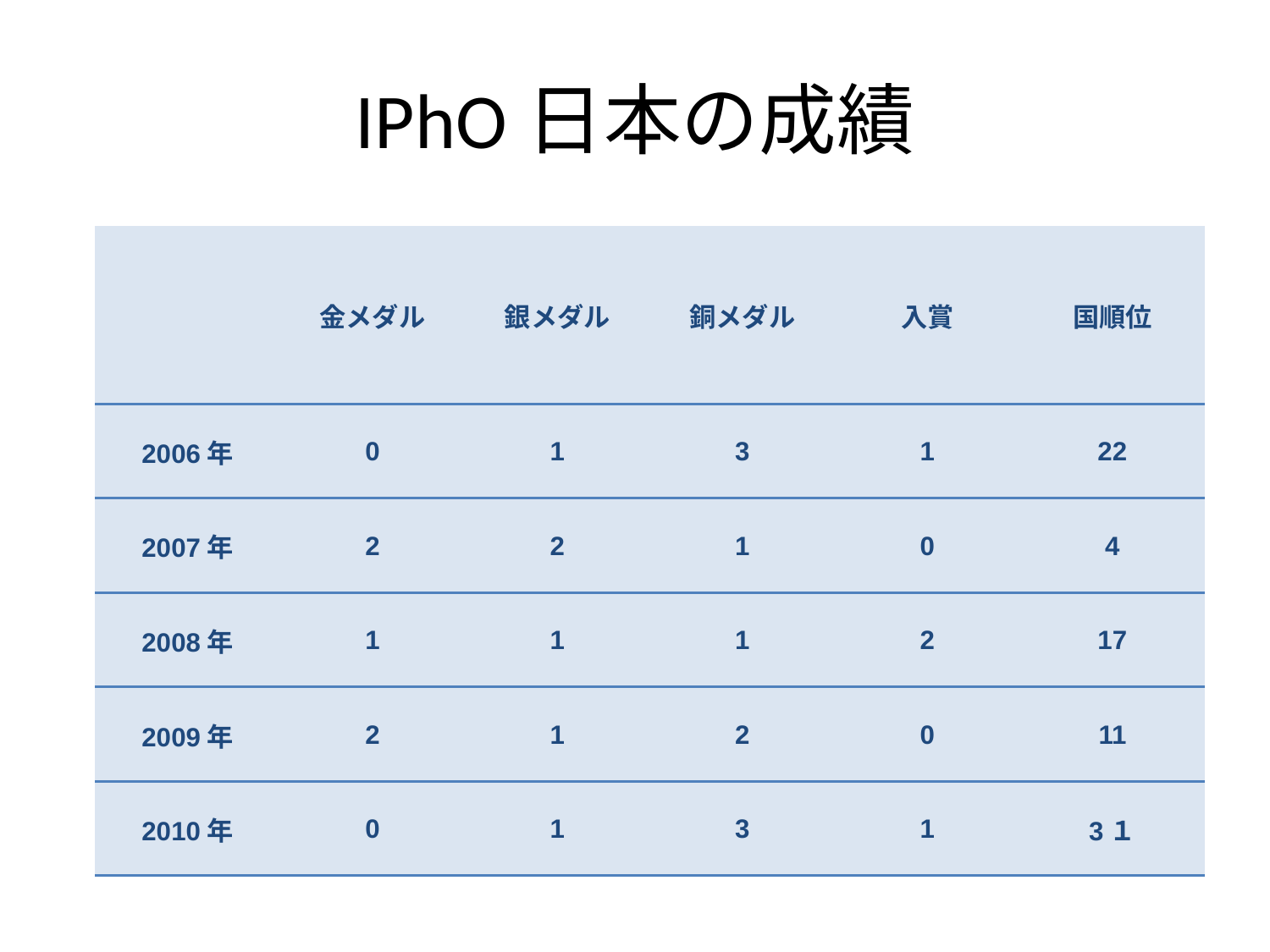

# IPhO日本の成績
|  | 金メダル | 銀メダル | 銅メダル | 入賞 | 国順位 |
| --- | --- | --- | --- | --- | --- |
| 2006年 | 0 | 1 | 3 | 1 | 22 |
| 2007年 | 2 | 2 | 1 | 0 | 4 |
| 2008年 | 1 | 1 | 1 | 2 | 17 |
| 2009年 | 2 | 1 | 2 | 0 | 11 |
| 2010年 | 0 | 1 | 3 | 1 | 3１ |